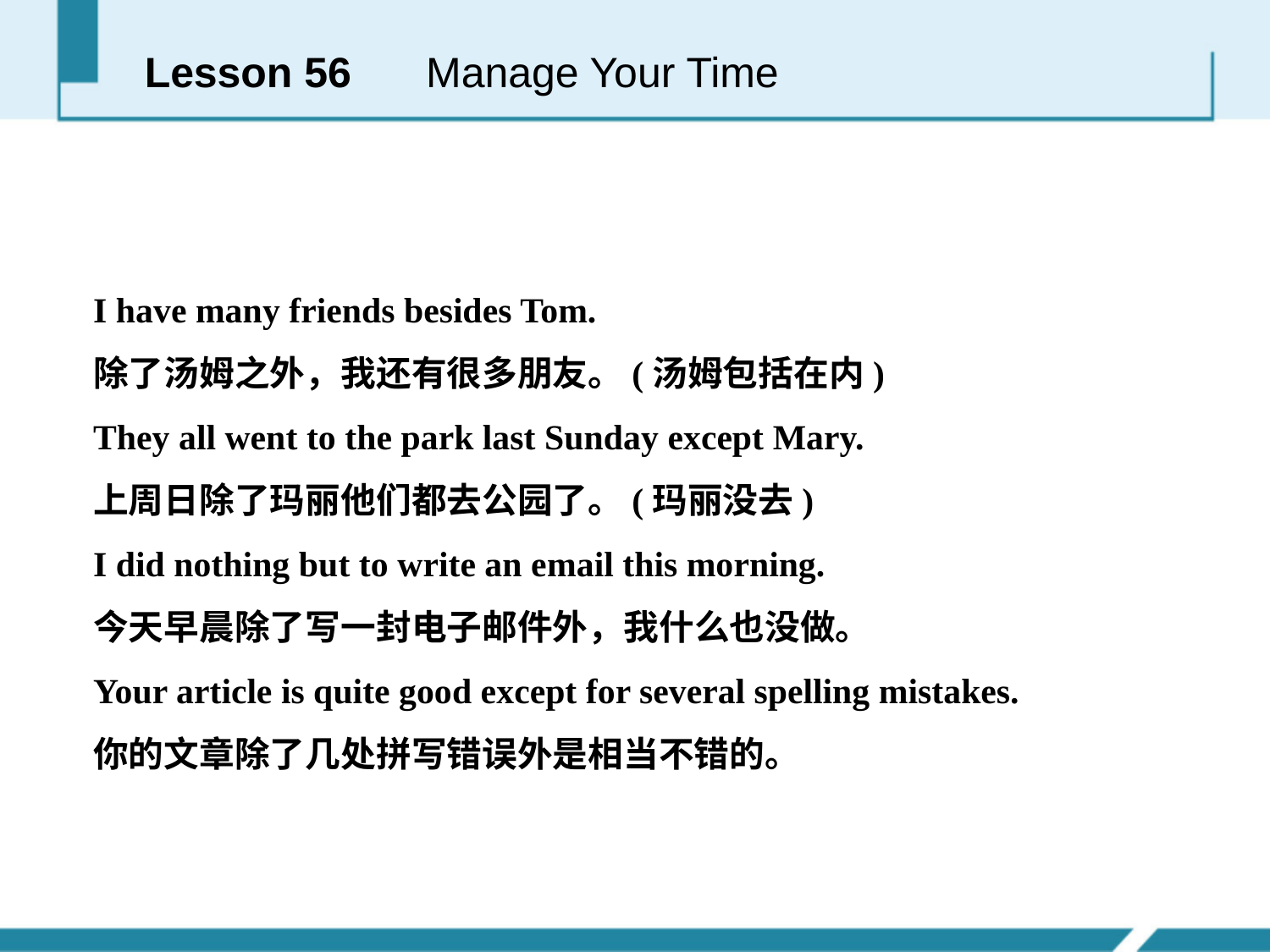

Lesson 56 　Manage Your Time
I have many friends besides Tom.
除了汤姆之外，我还有很多朋友。(汤姆包括在内)
They all went to the park last Sunday except Mary.
上周日除了玛丽他们都去公园了。(玛丽没去)
I did nothing but to write an e­mail this morning.
今天早晨除了写一封电子邮件外，我什么也没做。
Your article is quite good except for several spelling mistakes.
你的文章除了几处拼写错误外是相当不错的。